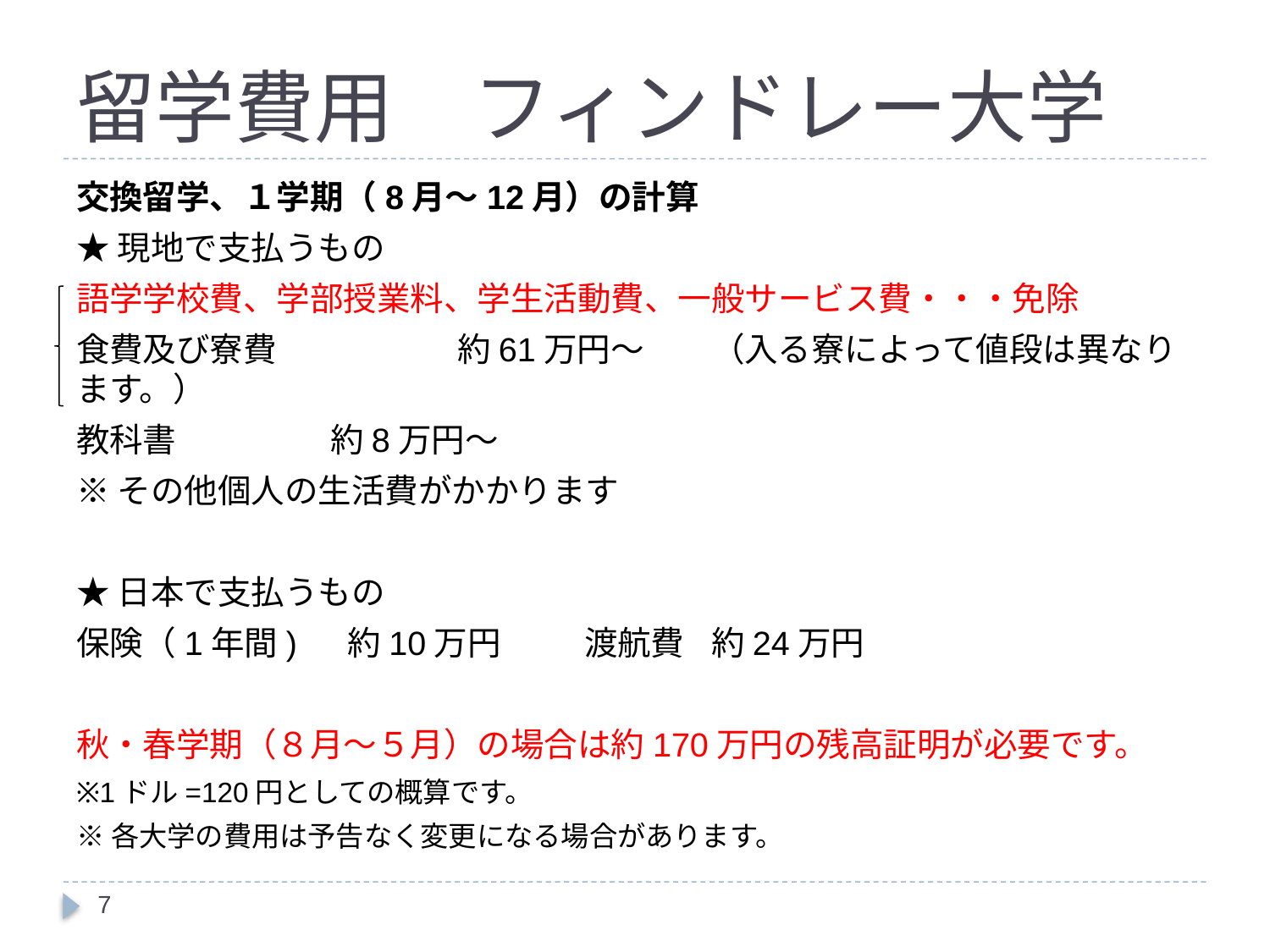

# 留学費用　フィンドレー大学
交換留学、１学期（8月～12月）の計算
★現地で支払うもの
語学学校費、学部授業料、学生活動費、一般サービス費・・・免除
食費及び寮費　　	約61万円～	（入る寮によって値段は異なります。）
教科書		約8万円～
※その他個人の生活費がかかります

★日本で支払うもの
保険（1年間) 	 約10万円	渡航費	約24万円

秋・春学期（８月～５月）の場合は約170万円の残高証明が必要です。
※1ドル=120円としての概算です。
※各大学の費用は予告なく変更になる場合があります。

7